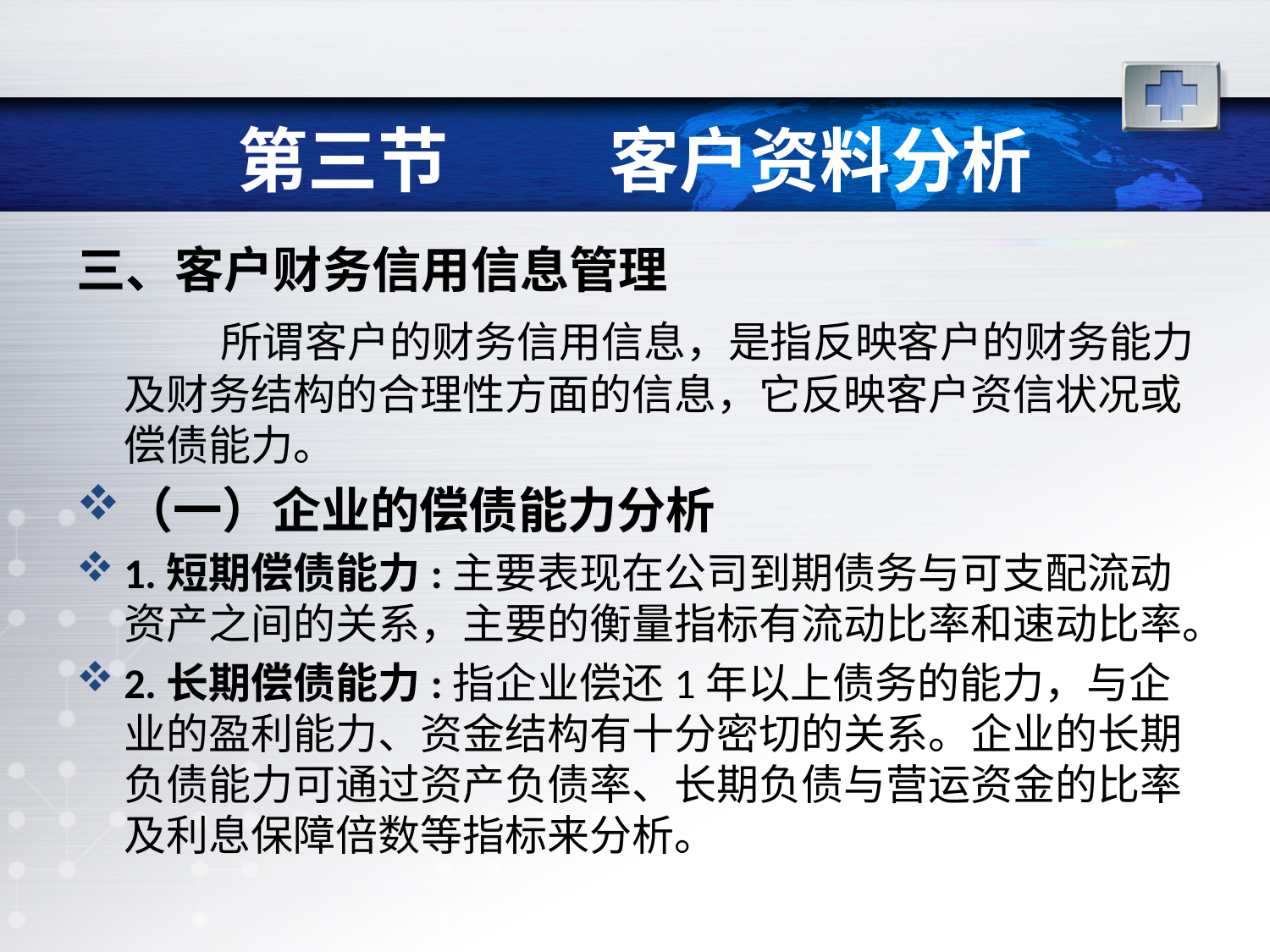

# 第三节          客户资料分析
三、客户财务信用信息管理
            所谓客户的财务信用信息，是指反映客户的财务能力及财务结构的合理性方面的信息，它反映客户资信状况或偿债能力。
（一）企业的偿债能力分析
1.短期偿债能力:主要表现在公司到期债务与可支配流动资产之间的关系，主要的衡量指标有流动比率和速动比率。
2.长期偿债能力:指企业偿还1年以上债务的能力，与企业的盈利能力、资金结构有十分密切的关系。企业的长期负债能力可通过资产负债率、长期负债与营运资金的比率及利息保障倍数等指标来分析。